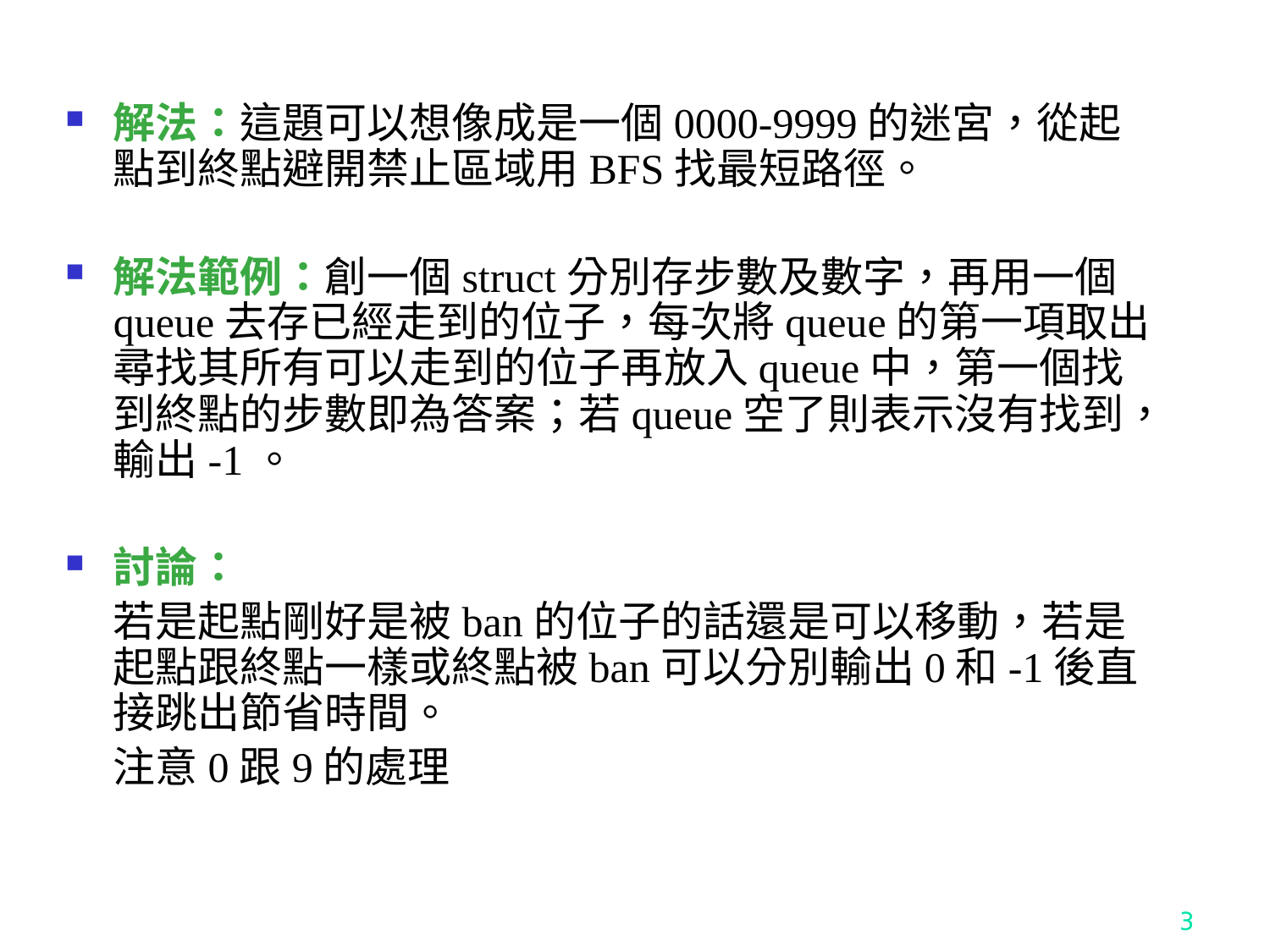

解法：這題可以想像成是一個0000-9999的迷宮，從起點到終點避開禁止區域用BFS找最短路徑。

解法範例：創一個struct分別存步數及數字，再用一個queue去存已經走到的位子，每次將queue的第一項取出尋找其所有可以走到的位子再放入queue中，第一個找到終點的步數即為答案；若queue空了則表示沒有找到，輸出-1。

討論：
	若是起點剛好是被ban的位子的話還是可以移動，若是起點跟終點一樣或終點被ban可以分別輸出0和-1後直接跳出節省時間。
	注意0跟9的處理
3